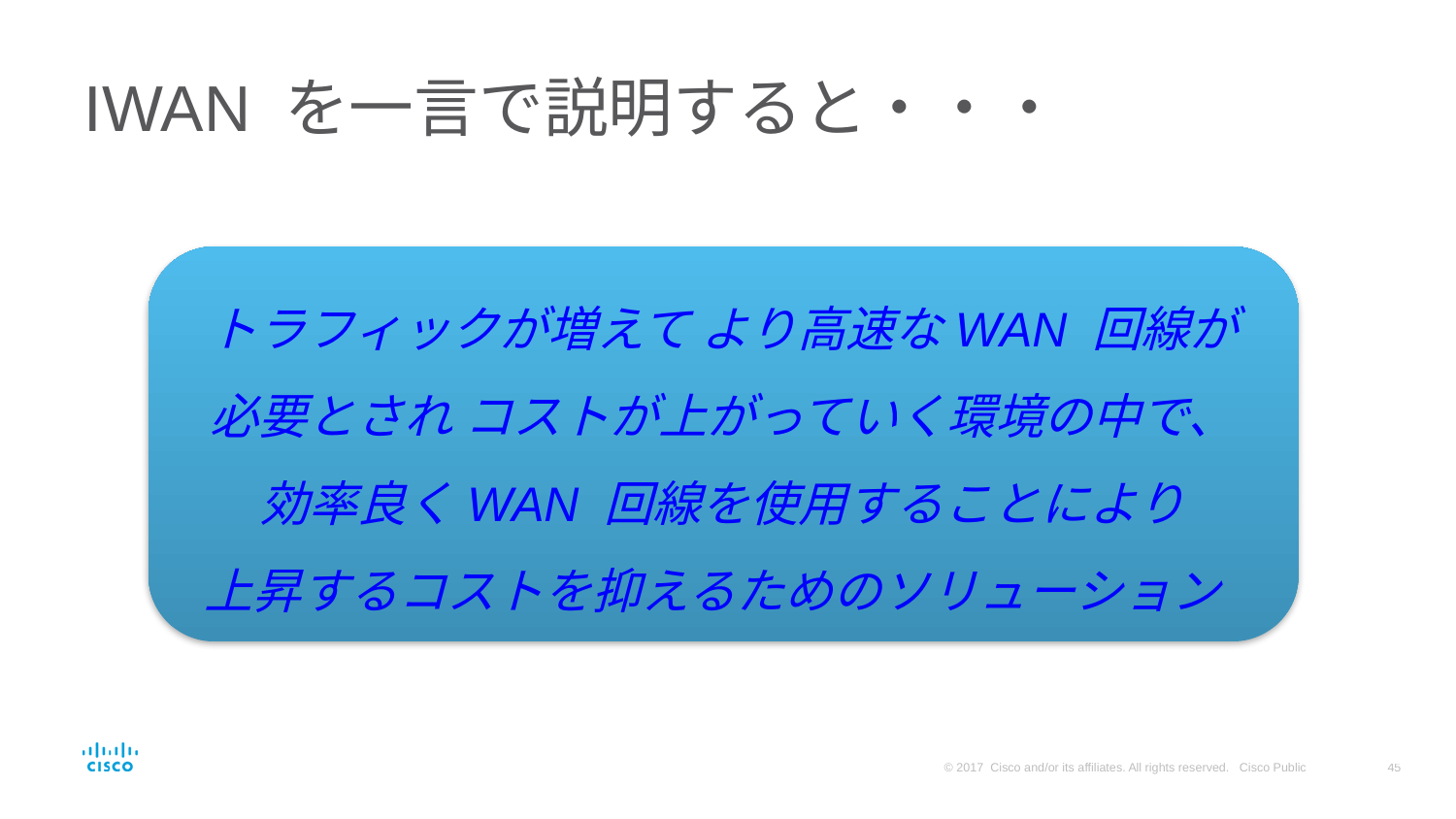

# IWAN を一言で説明すると・・・
トラフィックが増えて より高速なWAN 回線が
必要とされ コストが上がっていく環境の中で、
効率良くWAN 回線を使用することにより
上昇するコストを抑えるためのソリューション